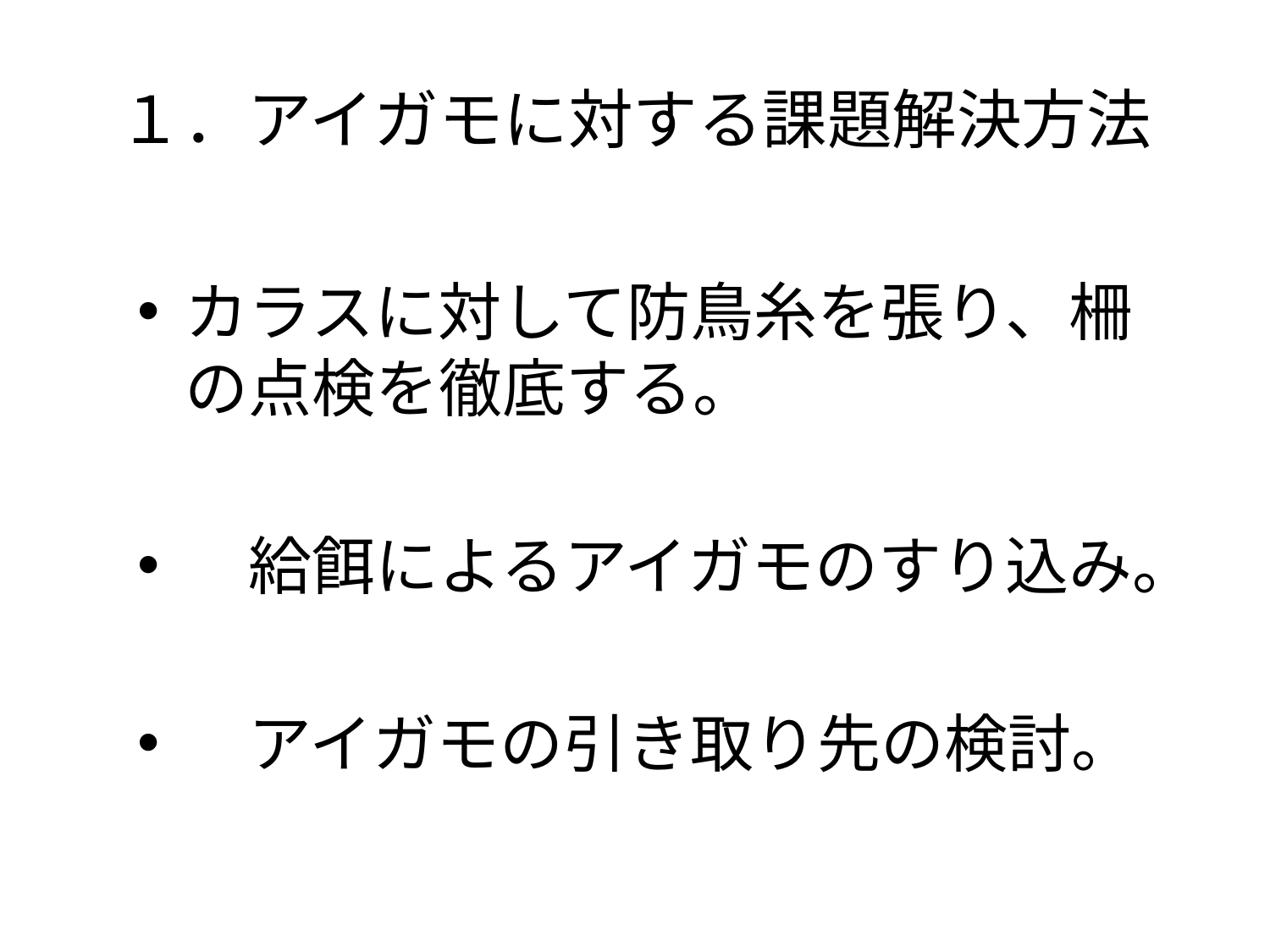

# １．アイガモに対する課題解決方法
カラスに対して防鳥糸を張り、柵の点検を徹底する。

　給餌によるアイガモのすり込み。

　アイガモの引き取り先の検討。